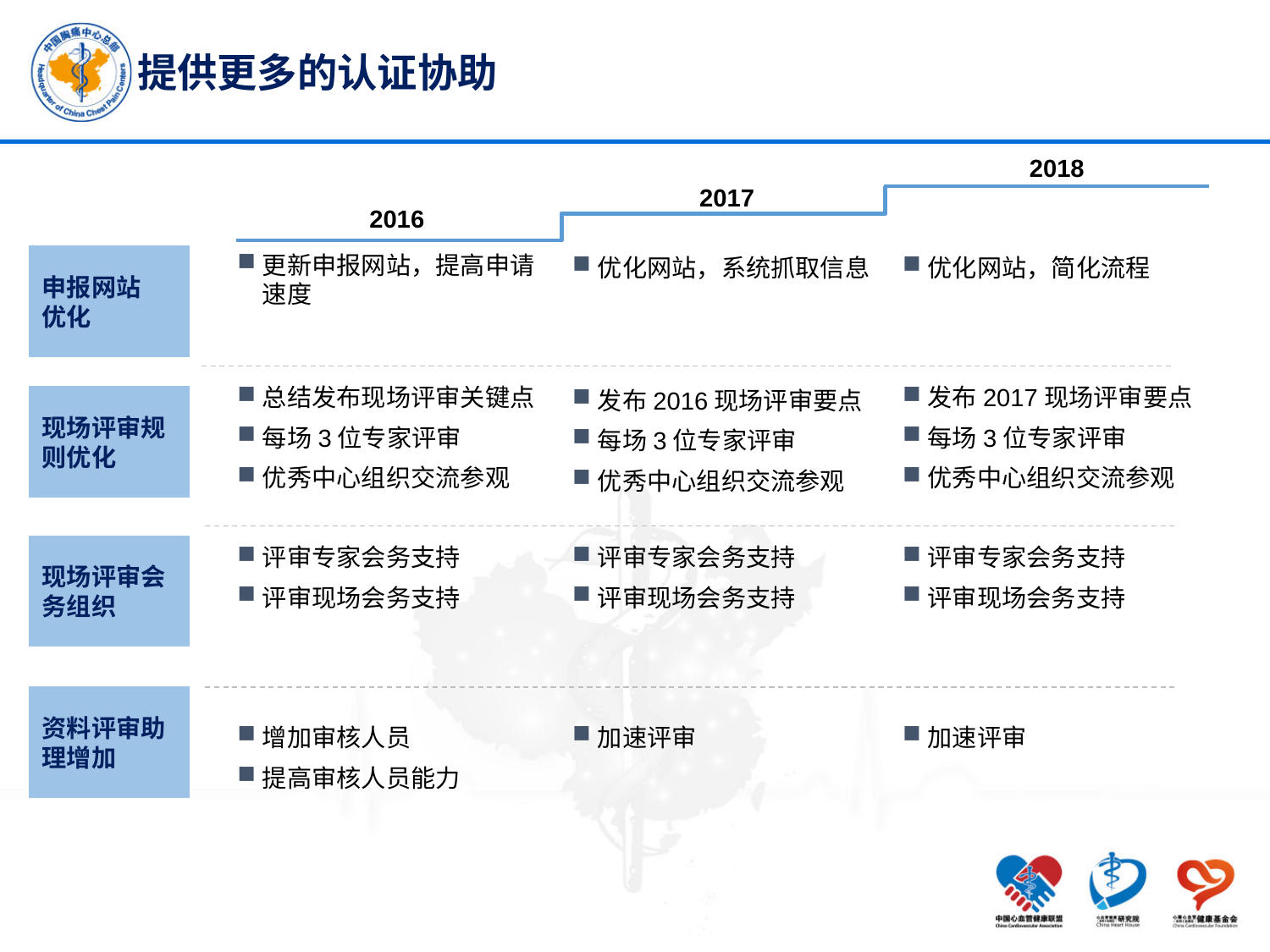

# 提供更多的认证协助
2018
2017

2016

更新申报网站，提高申请速度
优化网站，系统抓取信息
优化网站，简化流程
申报网站
优化
总结发布现场评审关键点
每场3位专家评审
优秀中心组织交流参观
发布2017现场评审要点
每场3位专家评审
优秀中心组织交流参观
发布2016现场评审要点
每场3位专家评审
优秀中心组织交流参观
现场评审规则优化
现场评审会务组织
评审专家会务支持
评审现场会务支持
评审专家会务支持
评审现场会务支持
评审专家会务支持
评审现场会务支持
资料评审助理增加
增加审核人员
提高审核人员能力

加速评审
加速评审